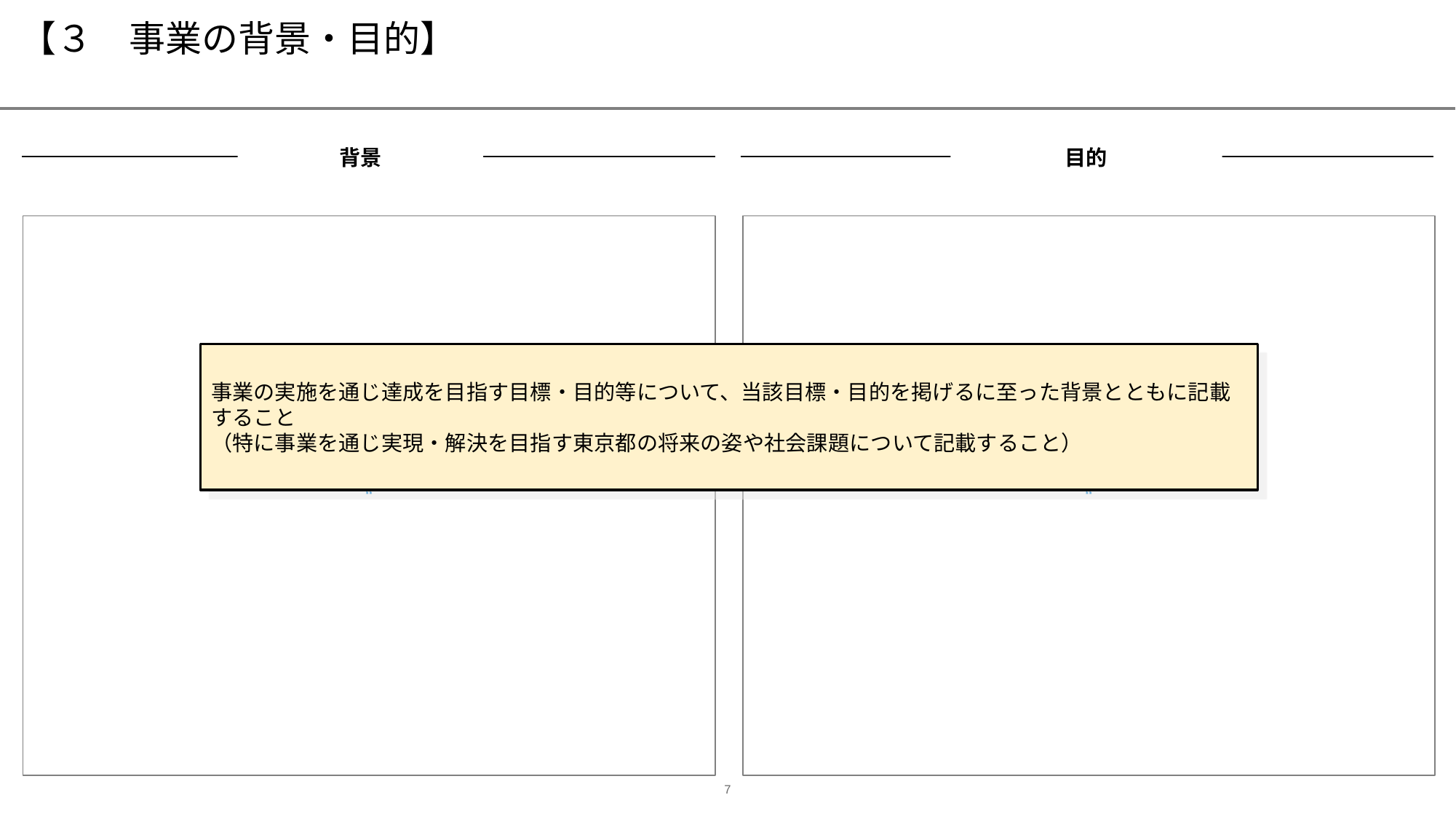

# 【３　事業の背景・目的】
背景
目的
“
“
事業の実施を通じ達成を目指す目標・目的等について、当該目標・目的を掲げるに至った背景とともに記載すること
（特に事業を通じ実現・解決を目指す東京都の将来の姿や社会課題について記載すること）